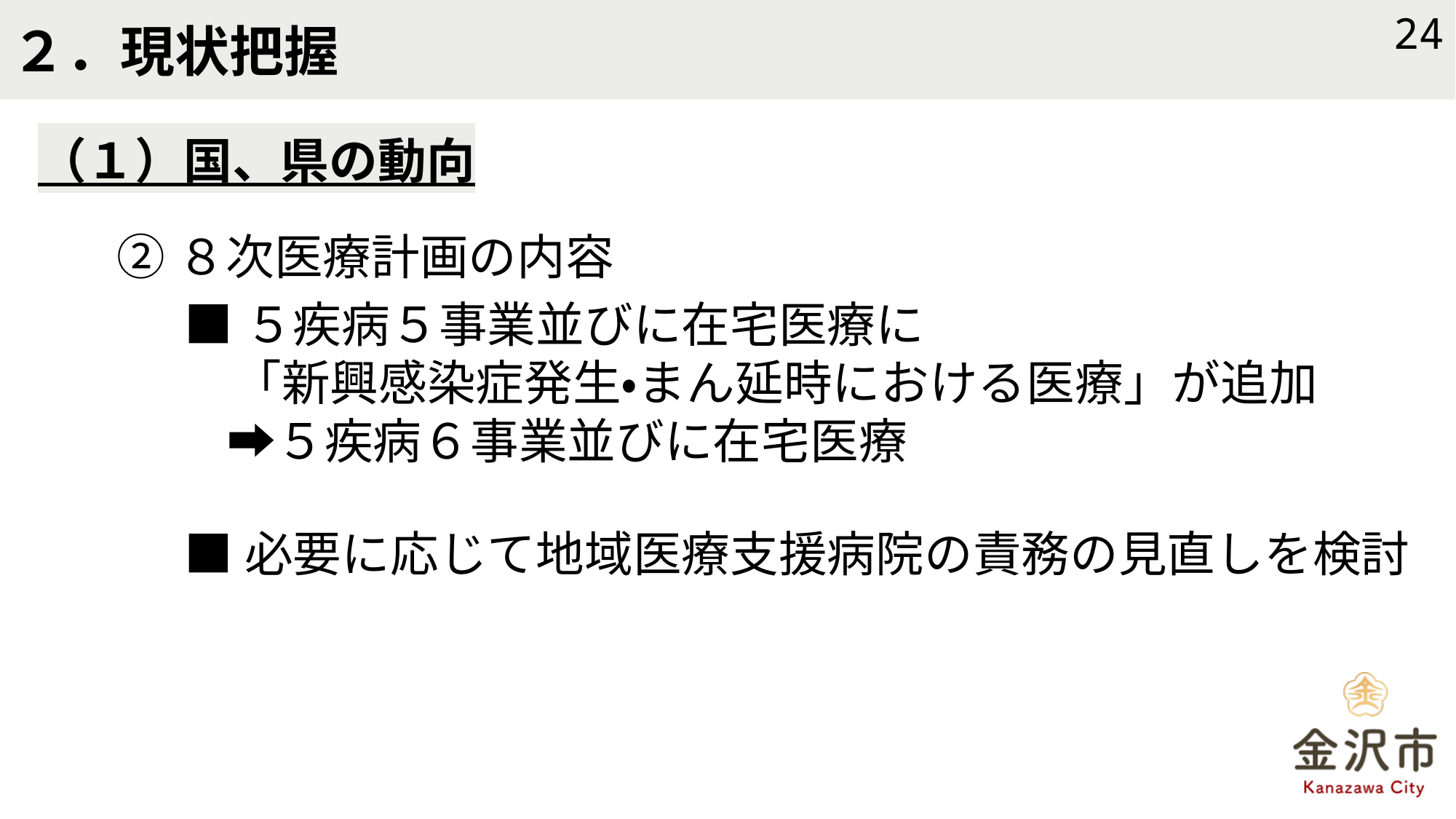

# ２．現状把握
24
（１）国、県の動向
A
②８次医療計画の内容
■５疾病５事業並びに在宅医療に
　「新興感染症発生・まん延時における医療」が追加
➡５疾病６事業並びに在宅医療

■必要に応じて地域医療支援病院の責務の見直しを検討